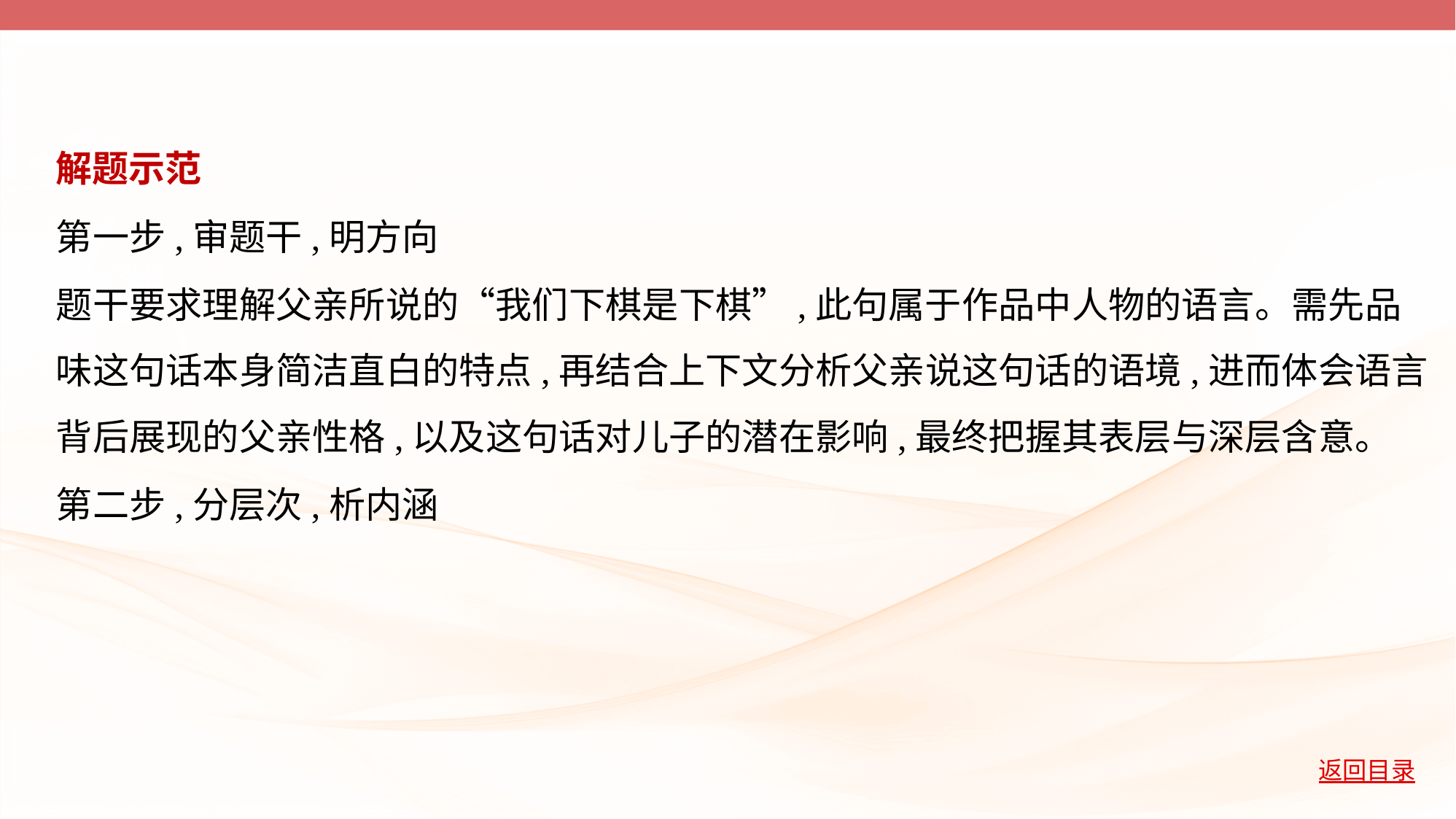

解题示范
第一步,审题干,明方向
题干要求理解父亲所说的“我们下棋是下棋”,此句属于作品中人物的语言。需先品
味这句话本身简洁直白的特点,再结合上下文分析父亲说这句话的语境,进而体会语言
背后展现的父亲性格,以及这句话对儿子的潜在影响,最终把握其表层与深层含意。
第二步,分层次,析内涵